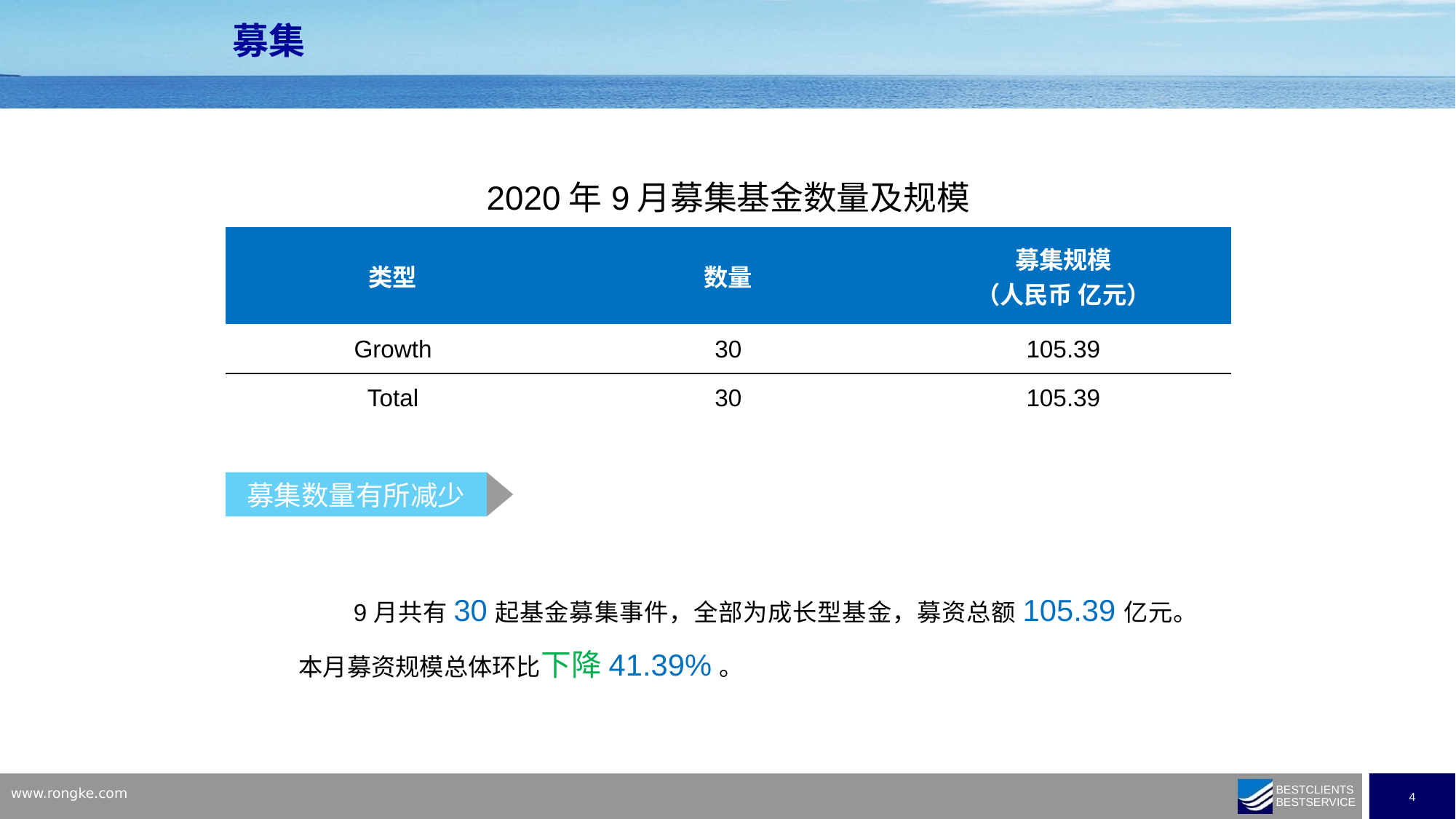

募集
| 2020年9月募集基金数量及规模 |  |  |
| --- | --- | --- |
| 类型 | 数量 | 募集规模 （人民币 亿元） |
| Growth | 30 | 105.39 |
| Total | 30 | 105.39 |
募集数量有所减少

9月共有30起基金募集事件，全部为成长型基金，募资总额105.39亿元。本月募资规模总体环比下降41.39%。